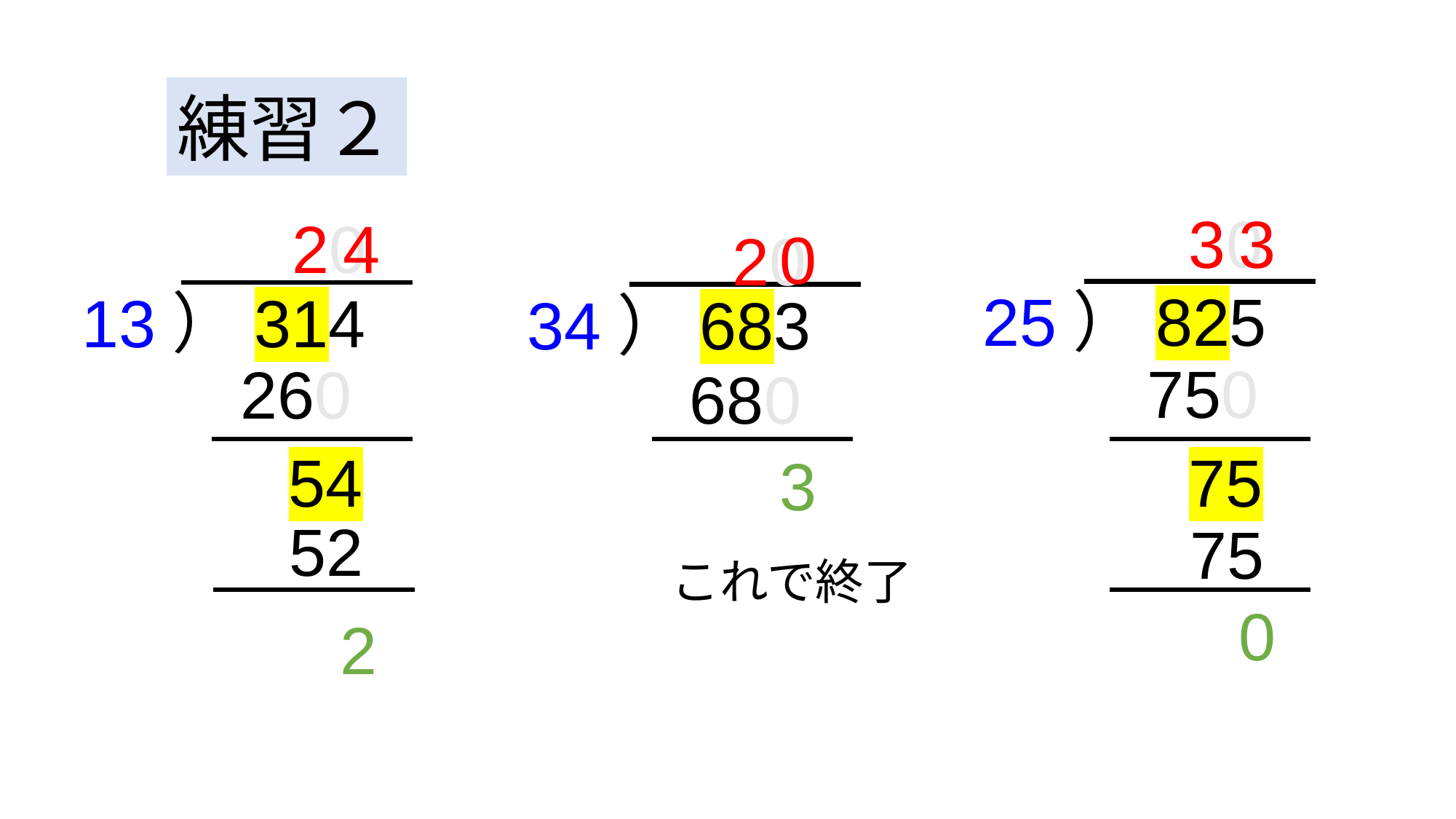

練習２
0
20
30
3
20
4
25）825
13）314
34）683
750
260
680
75
54
3
52
75
これで終了
2
0